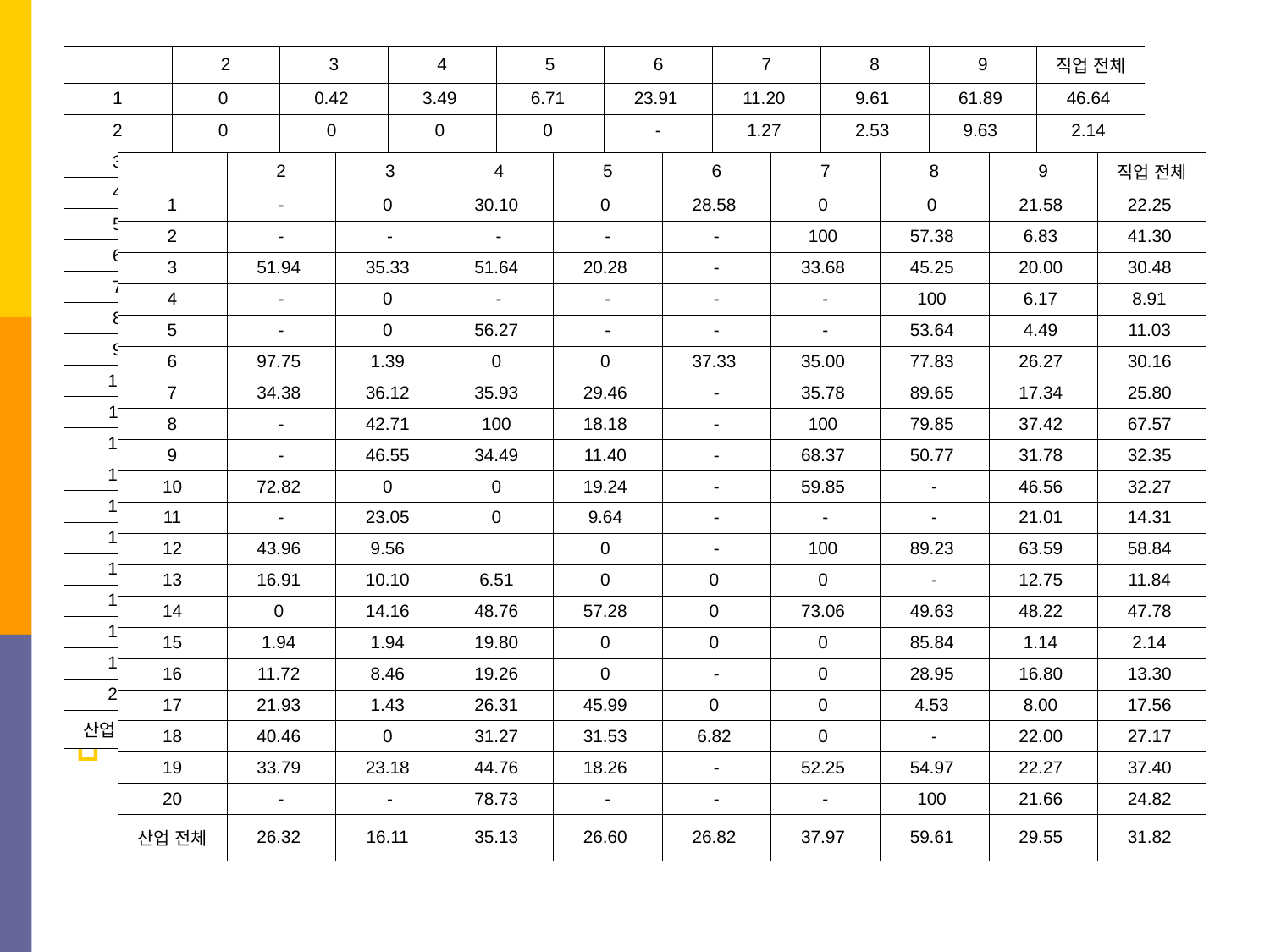

# 미만율 및 과도노동 비율
|  | 2 | 3 | 4 | 5 | 6 | 7 | 8 | 9 | 직업 전체 |
| --- | --- | --- | --- | --- | --- | --- | --- | --- | --- |
| 1 | 0 | 0.42 | 3.49 | 6.71 | 23.91 | 11.20 | 9.61 | 61.89 | 46.64 |
| 2 | 0 | 0 | 0 | 0 | - | 1.27 | 2.53 | 9.63 | 2.14 |
| 3 | 0.34 | 0.40 | 6.18 | 1.94 | 0 | 5.84 | 3.04 | 22.27 | 4.29 |
| 4 | 0 | 0.21 | 0 | 0 | 0 | 0 | 0.18 | 6.82 | 0.69 |
| 5 | 0 | 2.91 | 16.31 | 0 | 0 | 0 | 0.37 | 3.56 | 1.69 |
| 6 | 0.16 | 0.57 | 2.99 | 1.83 | 9.24 | 2.62 | 1.81 | 8.51 | 3.27 |
| 7 | 0.70 | 2.11 | 12.11 | 12.29 | 0 | 7.09 | 1.00 | 29.87 | 10.42 |
| 8 | 0 | 2.07 | 1.92 | 7.88 | 0 | 0.61 | 11.63 | 10.30 | 7.64 |
| 9 | 0 | 4.21 | 21.34 | 31.73 | 0 | 13.13 | 9.59 | 26.02 | 21.73 |
| 10 | 0.31 | 0.77 | 21.50 | 14.71 | - | 2.28 | 0 | 11.03 | 1.62 |
| 11 | 0 | 0.27 | 1.41 | 2.01 | 0 | 0 | 0 | 8.90 | 0.93 |
| 12 | 7.90 | 3.34 | 0 | 7.81 | 0 | 0.91 | 1.43 | 44.39 | 18.74 |
| 13 | 0.41 | 1.42 | 17.93 | 0.21 | 10.29 | 0.32 | 0 | 25.71 | 1.16 |
| 14 | 2.01 | 2.11 | 10.55 | 7.28 | 1.83 | 4.14 | 3.81 | 29.59 | 16.72 |
| 15 | 0.77 | 3.06 | 1.00 | 2.15 | 9.05 | 0.31 | 1.82 | 29.89 | 6.76 |
| 16 | 1.59 | 3.77 | 3.76 | 2.86 | 0 | 2.10 | 3.02 | 22.03 | 2.91 |
| 17 | 2.16 | 2.22 | 16.98 | 20.78 | 5.71 | 17.80 | 11.46 | 32.57 | 6.80 |
| 18 | 2.56 | 8.04 | 27.38 | 20.95 | 4.56 | 10.25 | 0 | 22.03 | 14.97 |
| 19 | 14.15 | 4.70 | 24.66 | 19.45 | 0 | 3.55 | 8.66 | 31.39 | 13.50 |
| 20 | 0 | - | 40.39 | - | - | - | 3.28 | 34.88 | 34.76 |
| 산업 전체 | 1.75 | 1.73 | 17.33 | 10.78 | 14.52 | 4.17 | 4.35 | 26.47 | 7.92 |
|  | 2 | 3 | 4 | 5 | 6 | 7 | 8 | 9 | 직업 전체 |
| --- | --- | --- | --- | --- | --- | --- | --- | --- | --- |
| 1 | - | 0 | 30.10 | 0 | 28.58 | 0 | 0 | 21.58 | 22.25 |
| 2 | - | - | - | - | - | 100 | 57.38 | 6.83 | 41.30 |
| 3 | 51.94 | 35.33 | 51.64 | 20.28 | - | 33.68 | 45.25 | 20.00 | 30.48 |
| 4 | - | 0 | - | - | - | - | 100 | 6.17 | 8.91 |
| 5 | - | 0 | 56.27 | - | - | - | 53.64 | 4.49 | 11.03 |
| 6 | 97.75 | 1.39 | 0 | 0 | 37.33 | 35.00 | 77.83 | 26.27 | 30.16 |
| 7 | 34.38 | 36.12 | 35.93 | 29.46 | - | 35.78 | 89.65 | 17.34 | 25.80 |
| 8 | - | 42.71 | 100 | 18.18 | - | 100 | 79.85 | 37.42 | 67.57 |
| 9 | - | 46.55 | 34.49 | 11.40 | - | 68.37 | 50.77 | 31.78 | 32.35 |
| 10 | 72.82 | 0 | 0 | 19.24 | - | 59.85 | - | 46.56 | 32.27 |
| 11 | - | 23.05 | 0 | 9.64 | - | - | - | 21.01 | 14.31 |
| 12 | 43.96 | 9.56 |  | 0 | - | 100 | 89.23 | 63.59 | 58.84 |
| 13 | 16.91 | 10.10 | 6.51 | 0 | 0 | 0 | - | 12.75 | 11.84 |
| 14 | 0 | 14.16 | 48.76 | 57.28 | 0 | 73.06 | 49.63 | 48.22 | 47.78 |
| 15 | 1.94 | 1.94 | 19.80 | 0 | 0 | 0 | 85.84 | 1.14 | 2.14 |
| 16 | 11.72 | 8.46 | 19.26 | 0 | - | 0 | 28.95 | 16.80 | 13.30 |
| 17 | 21.93 | 1.43 | 26.31 | 45.99 | 0 | 0 | 4.53 | 8.00 | 17.56 |
| 18 | 40.46 | 0 | 31.27 | 31.53 | 6.82 | 0 | - | 22.00 | 27.17 |
| 19 | 33.79 | 23.18 | 44.76 | 18.26 | - | 52.25 | 54.97 | 22.27 | 37.40 |
| 20 | - | - | 78.73 | - | - | - | 100 | 21.66 | 24.82 |
| 산업 전체 | 26.32 | 16.11 | 35.13 | 26.60 | 26.82 | 37.97 | 59.61 | 29.55 | 31.82 |
한국표준분류에 따른 산업(9차)과 직업(6차).
산업(1농림어업 2광업 3제조업 4전기가스증기및수도산업 5하수폐기물처리원료재생및환경복원업 6건설업 7도소매업 8운수업 9숙박및음식점업 10출판영상방송통신및정보서비스업 11금융및보험업 12부동산업및임대업 13전문과학및기술서비스업 14사업시설관리및사업지원서비스업 15공공행정국방및사회보장행정 16교육서비스업 17보건업및사회복지서비스업 18예술스포츠및여가관련서비스업 19협회및단체수리및기타개인서비스업 20가구내고용활동및자가소비생산활동),
직업(2전문가및관련종사자 3사무종사자 4서비스종사자 5판매종사자 6농림어업숙련기능종사자 7기능원및관련기능종사자 8장치기계조작및조립종사자 9단순노무종사자).